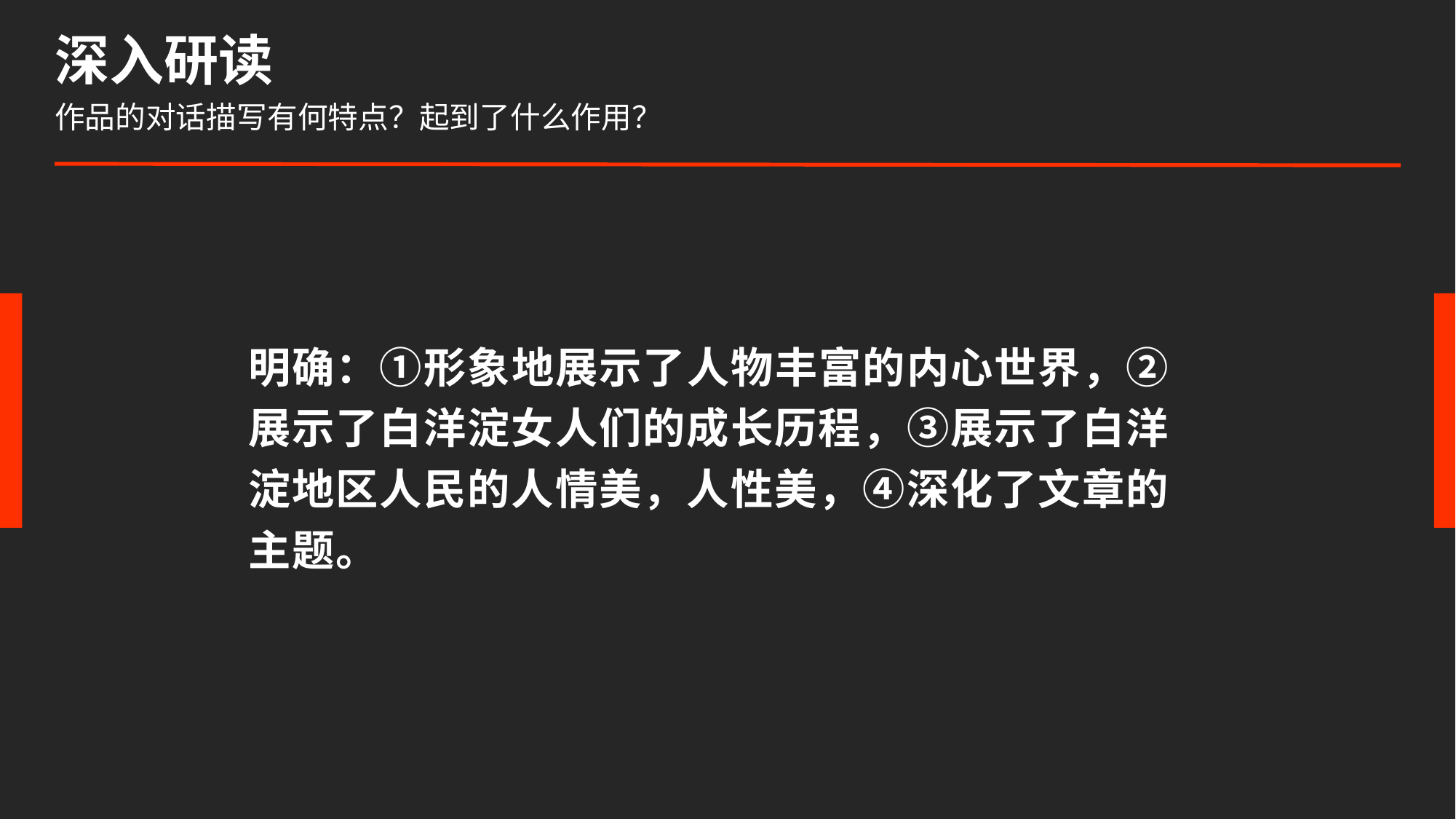

深入研读
作品的对话描写有何特点？起到了什么作用？
明确：①形象地展示了人物丰富的内心世界，②展示了白洋淀女人们的成长历程，③展示了白洋淀地区人民的人情美，人性美，④深化了文章的主题。